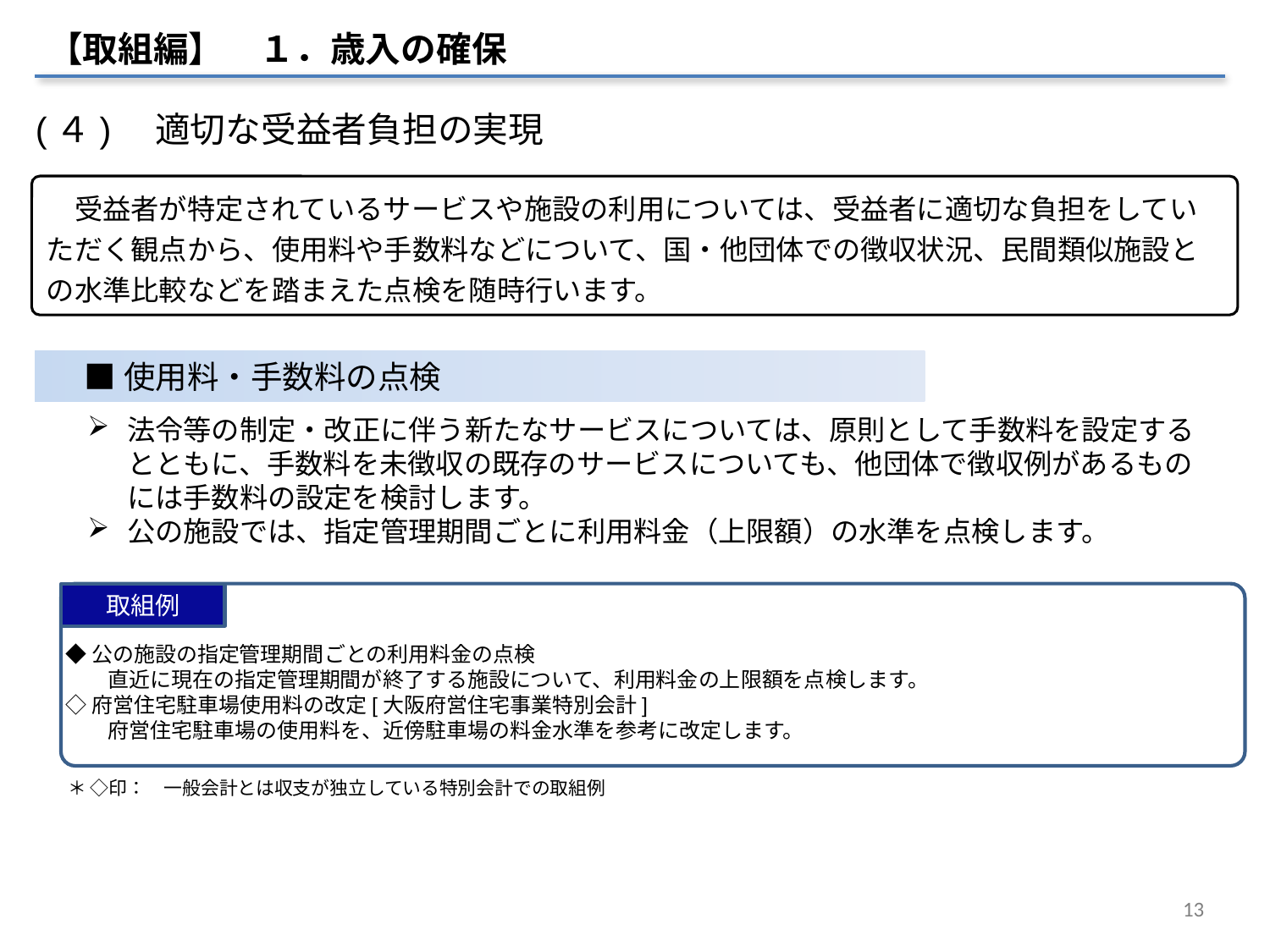

【取組編】　１．歳入の確保
(４)　適切な受益者負担の実現
　受益者が特定されているサービスや施設の利用については、受益者に適切な負担をしていただく観点から、使用料や手数料などについて、国・他団体での徴収状況、民間類似施設との水準比較などを踏まえた点検を随時行います。
■使用料・手数料の点検
法令等の制定・改正に伴う新たなサービスについては、原則として手数料を設定するとともに、手数料を未徴収の既存のサービスについても、他団体で徴収例があるものには手数料の設定を検討します。
公の施設では、指定管理期間ごとに利用料金（上限額）の水準を点検します。

取組例
◆公の施設の指定管理期間ごとの利用料金の点検
　　直近に現在の指定管理期間が終了する施設について、利用料金の上限額を点検します。
◇府営住宅駐車場使用料の改定[大阪府営住宅事業特別会計]
　　府営住宅駐車場の使用料を、近傍駐車場の料金水準を参考に改定します。
＊ ◇印：　一般会計とは収支が独立している特別会計での取組例
13